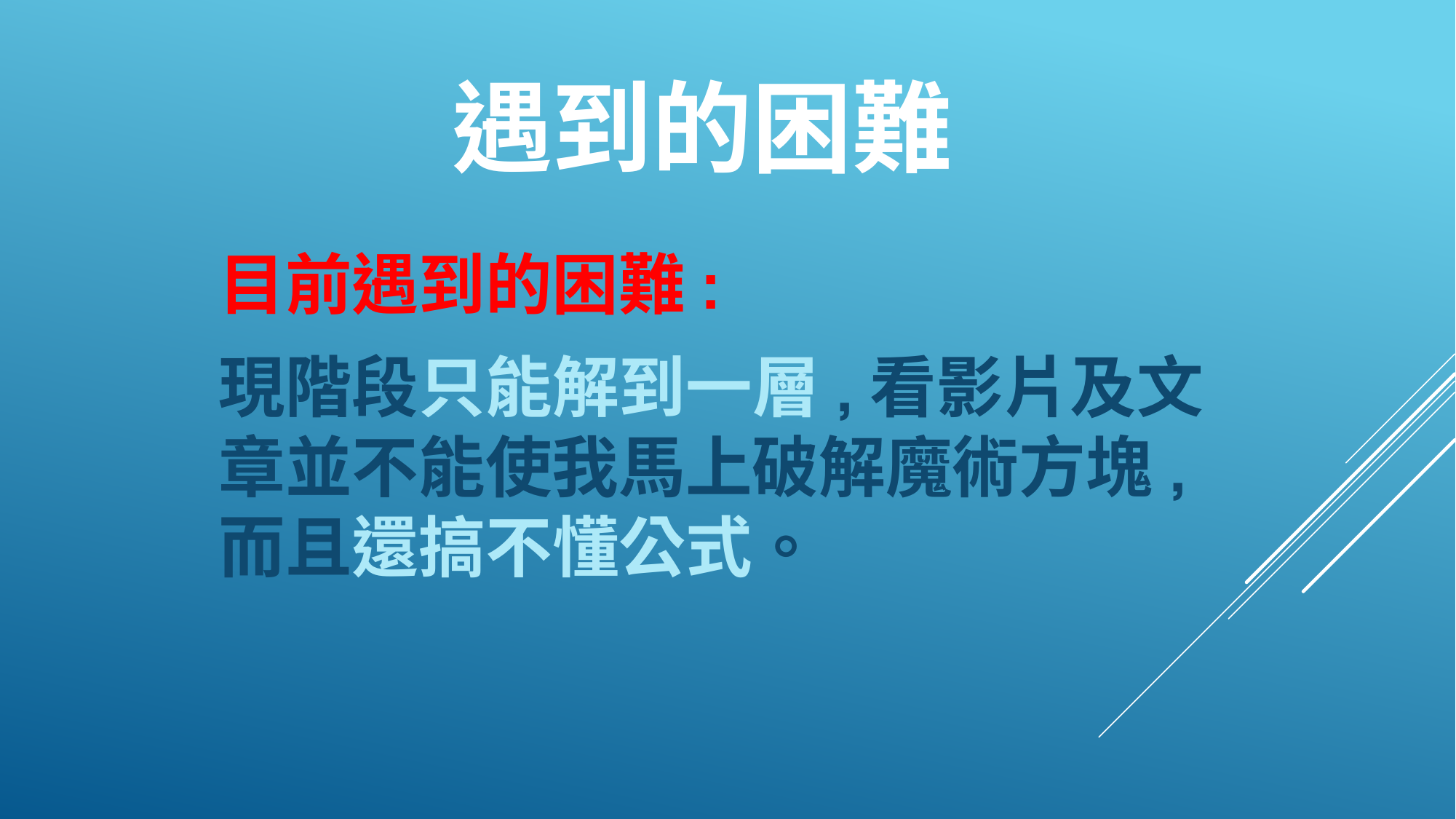

# 遇到的困難
目前遇到的困難:
現階段只能解到一層,看影片及文章並不能使我馬上破解魔術方塊,而且還搞不懂公式。